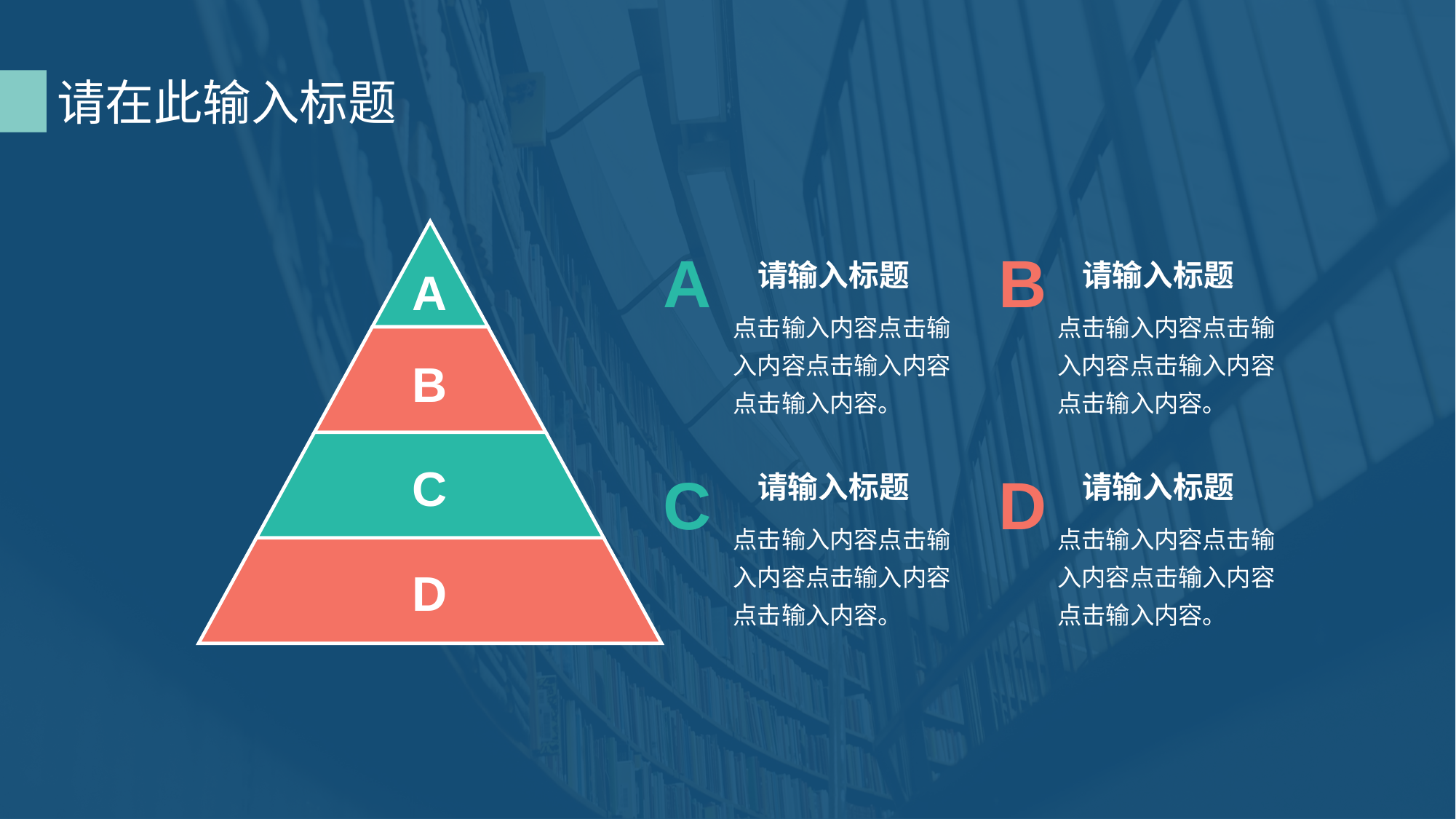

请在此输入标题

A
B
请输入标题
请输入标题
A
点击输入内容点击输入内容点击输入内容点击输入内容。
点击输入内容点击输入内容点击输入内容点击输入内容。
B
C
C
D
请输入标题
请输入标题
点击输入内容点击输入内容点击输入内容点击输入内容。
点击输入内容点击输入内容点击输入内容点击输入内容。
D